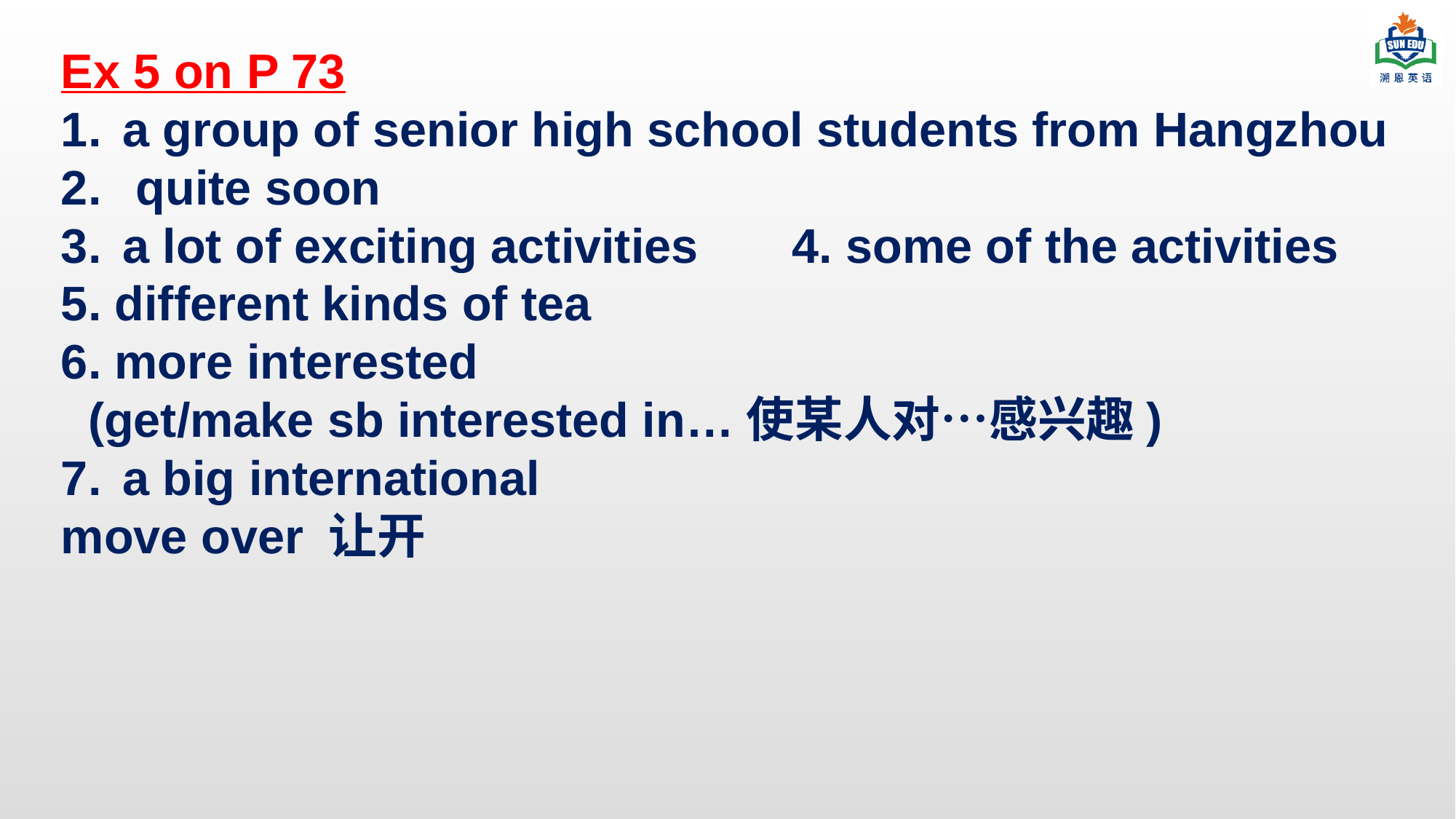

Ex 5 on P 73
a group of senior high school students from Hangzhou
 quite soon
a lot of exciting activities       4. some of the activities
5. different kinds of tea
6. more interested
  (get/make sb interested in…使某人对…感兴趣)
a big international
move over 让开